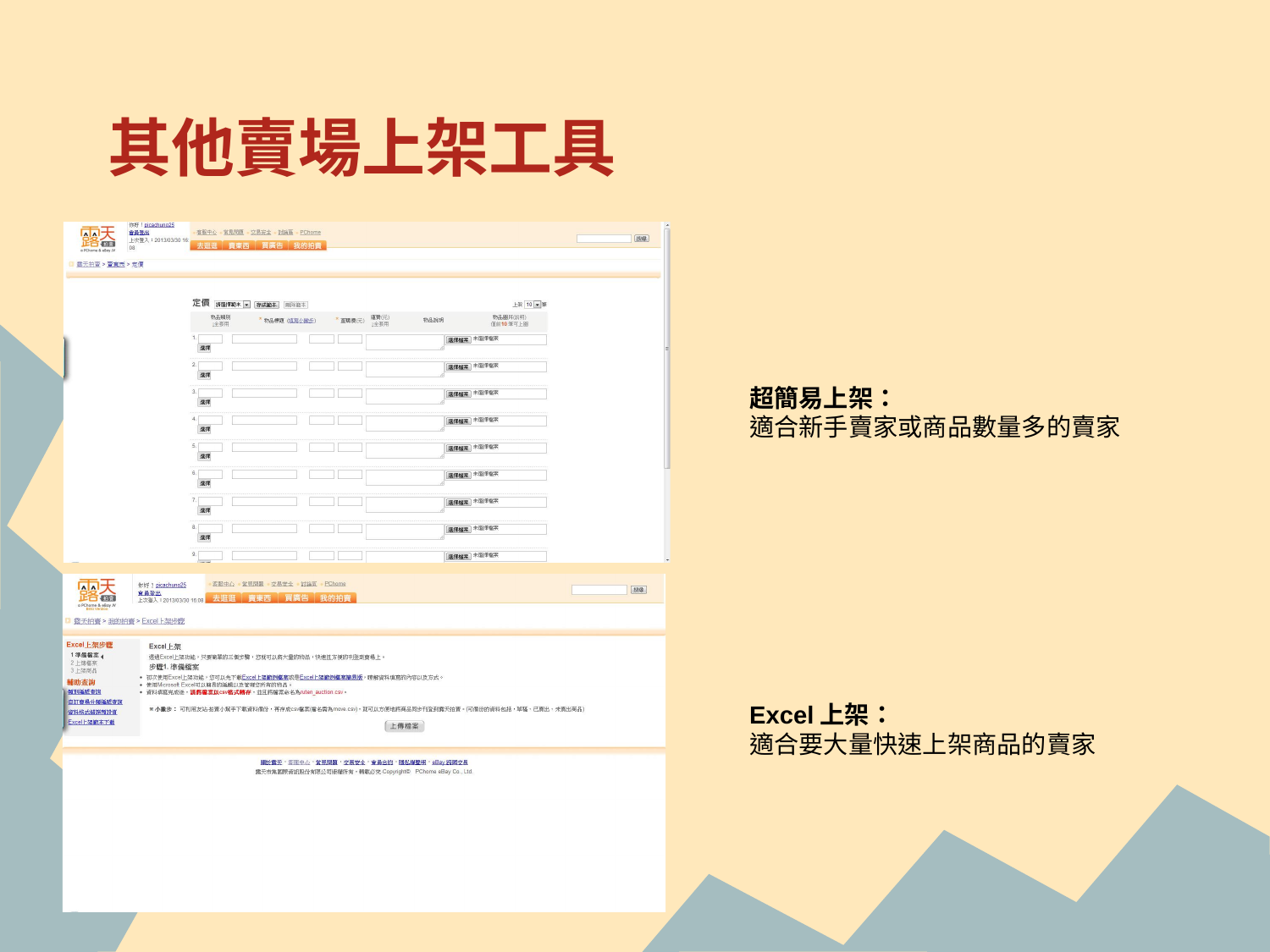

# 其他賣場上架工具
書籍 ISBN上架：
適合沒時間找書籍的賣家

超簡易上架：
適合新手賣家或商品數量多的賣家

Excel上架：
適合要大量快速上架商品的賣家